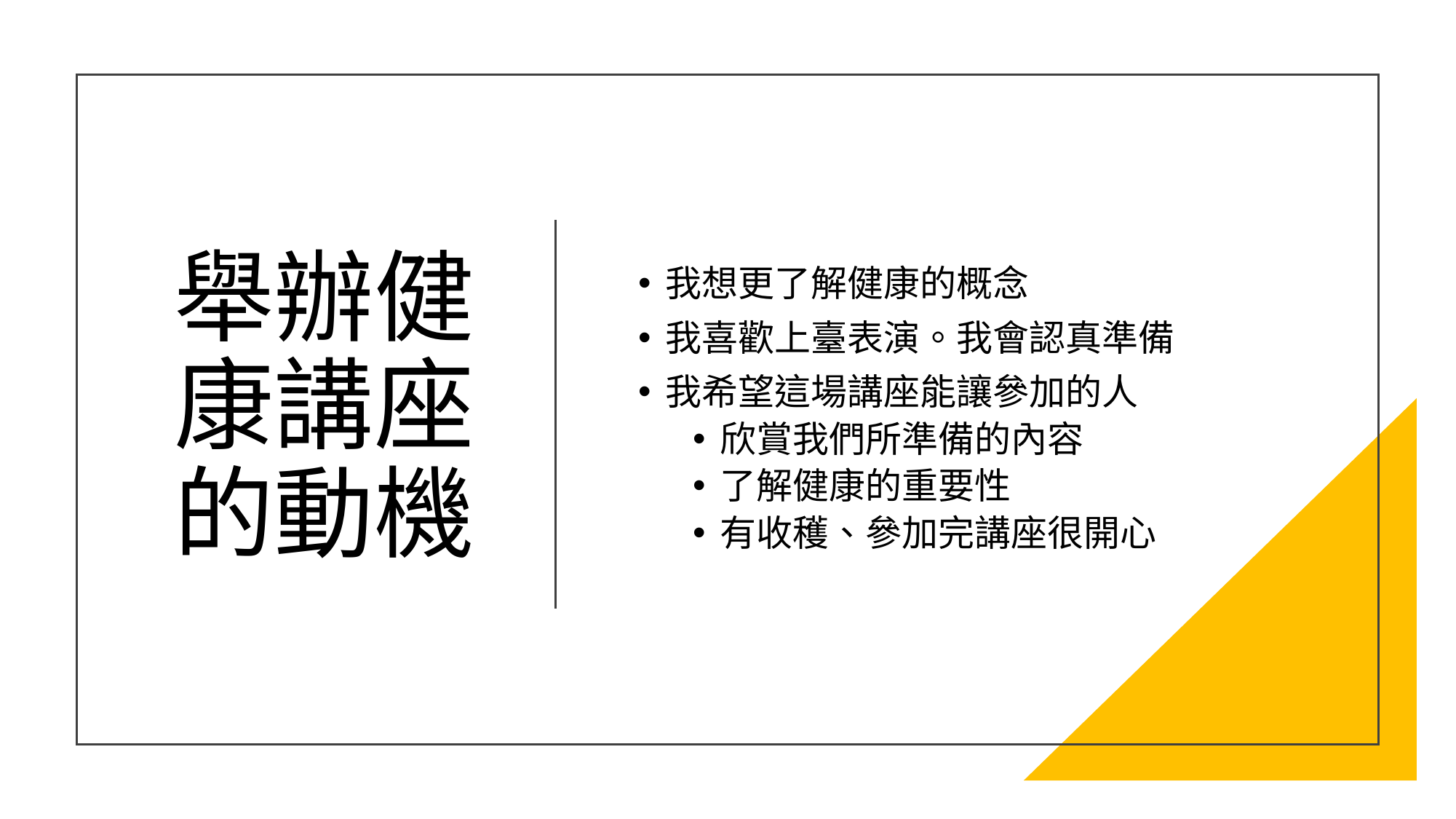

# 舉辦健康講座的動機
我想更了解健康的概念
我喜歡上臺表演。我會認真準備
我希望這場講座能讓參加的人
欣賞我們所準備的內容
了解健康的重要性
有收穫、參加完講座很開心